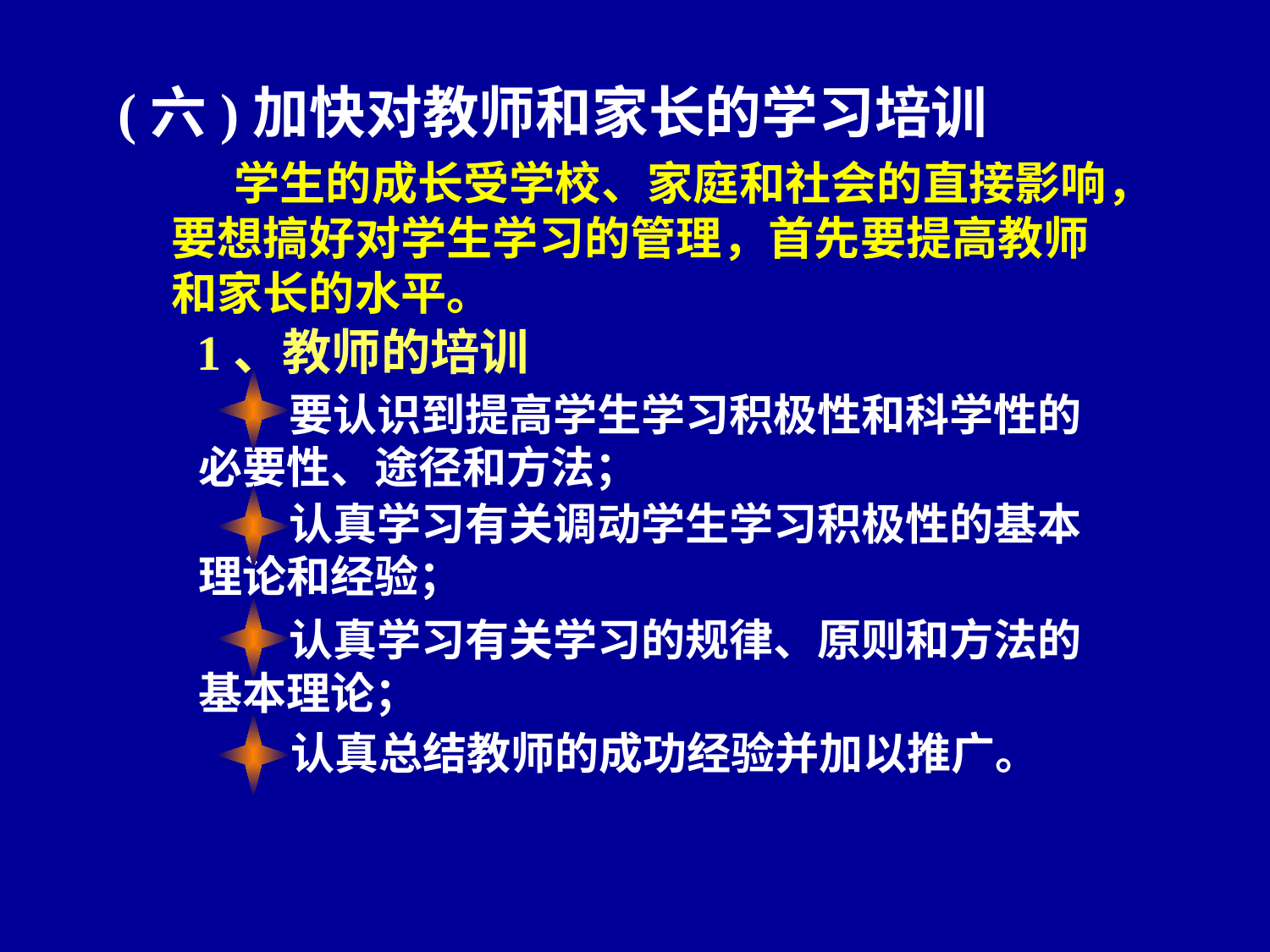

(六)加快对教师和家长的学习培训
     学生的成长受学校、家庭和社会的直接影响，要想搞好对学生学习的管理，首先要提高教师和家长的水平。
1、教师的培训

        要认识到提高学生学习积极性和科学性的必要性、途径和方法；

        认真学习有关调动学生学习积极性的基本理论和经验；

        认真学习有关学习的规律、原则和方法的基本理论；

认真总结教师的成功经验并加以推广。